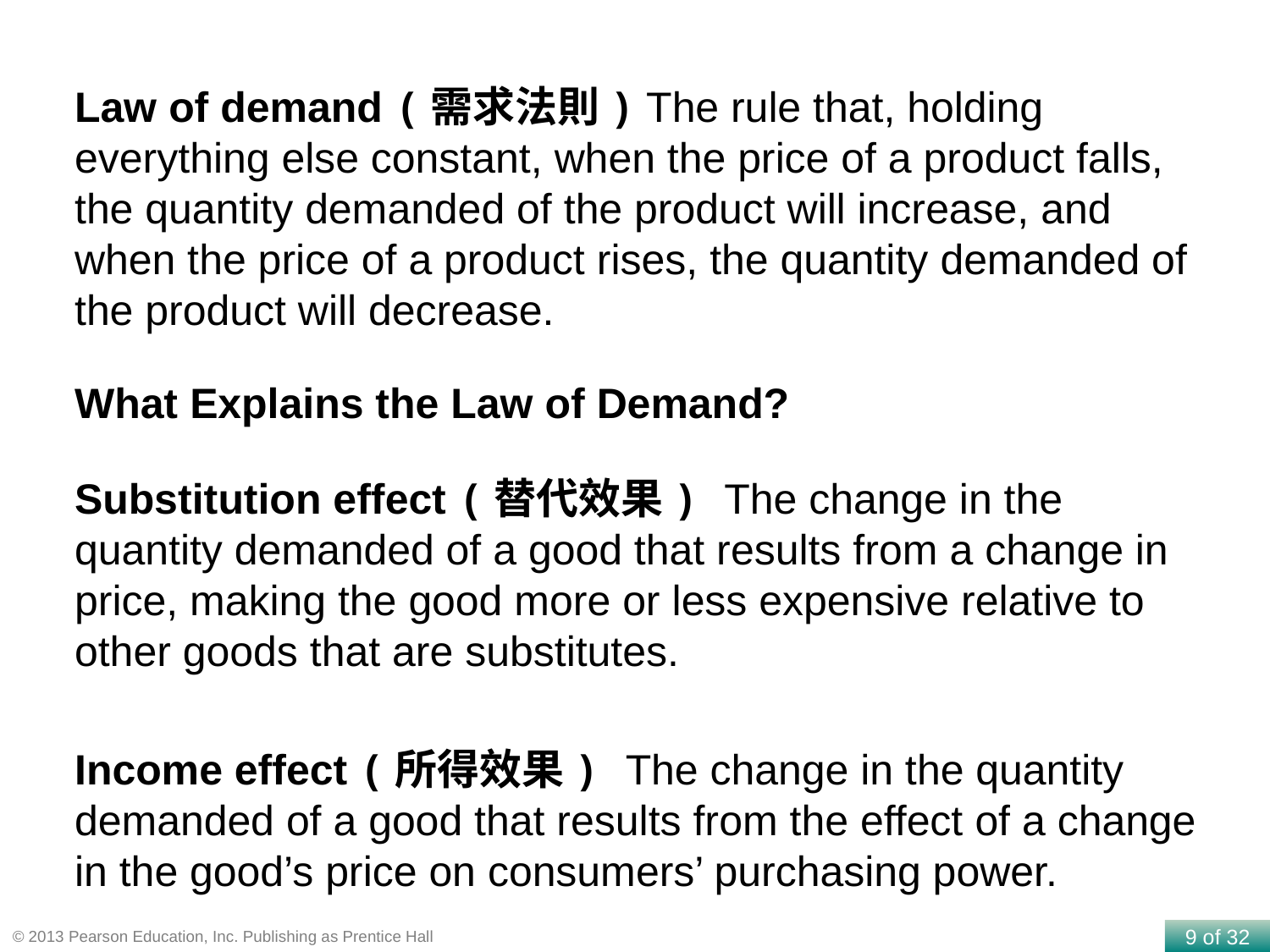

Law of demand (需求法則) The rule that, holding everything else constant, when the price of a product falls, the quantity demanded of the product will increase, and when the price of a product rises, the quantity demanded of the product will decrease.
What Explains the Law of Demand?
Substitution effect (替代效果) The change in the quantity demanded of a good that results from a change in price, making the good more or less expensive relative to other goods that are substitutes.

Income effect (所得效果) The change in the quantity demanded of a good that results from the effect of a change in the good’s price on consumers’ purchasing power.